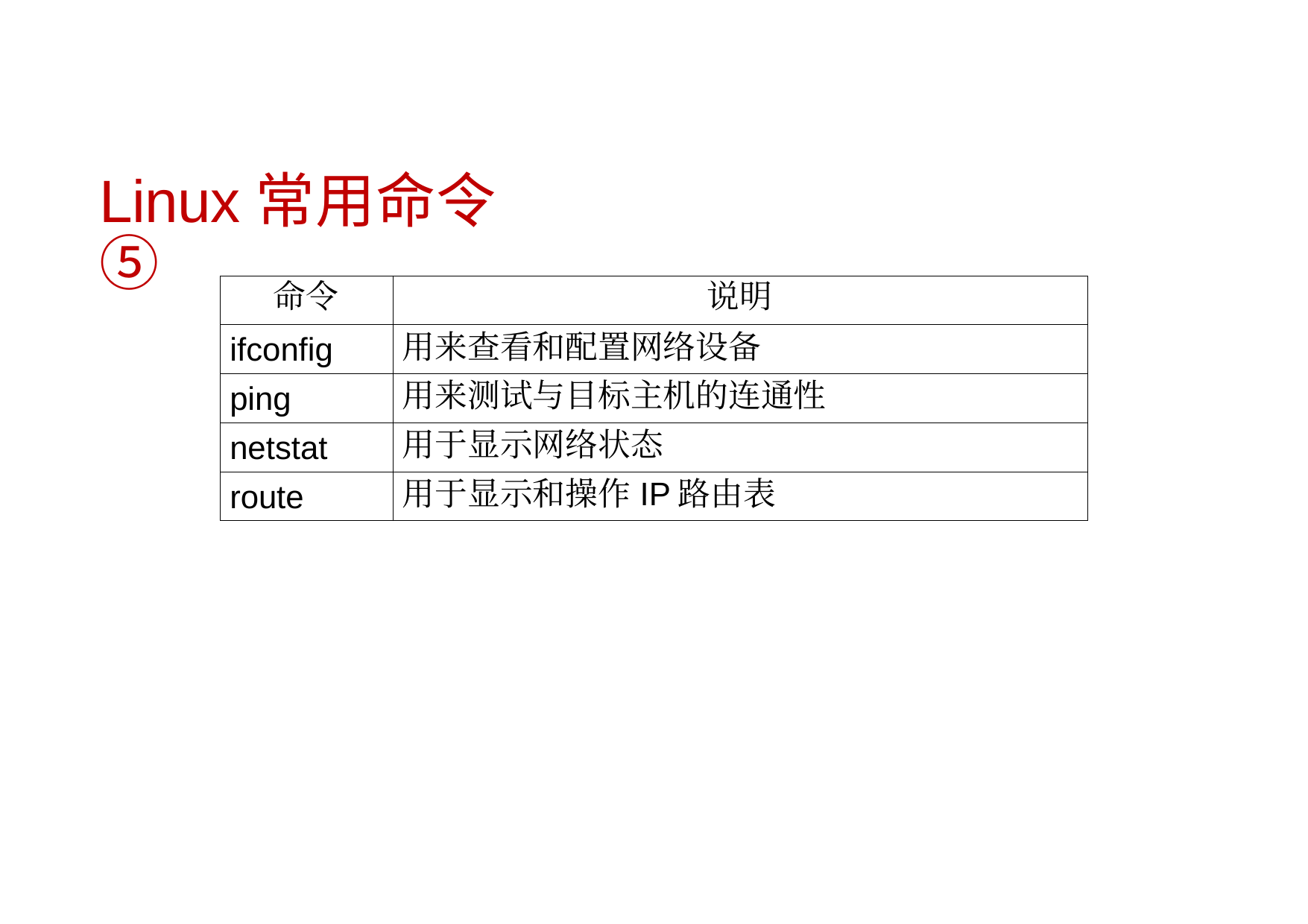

Linux常用命令⑤

| 命令 | 说明 |
| --- | --- |
| ifconfig | 用来查看和配置网络设备 |
| ping | 用来测试与目标主机的连通性 |
| netstat | 用于显示网络状态 |
| route | 用于显示和操作IP路由表 |